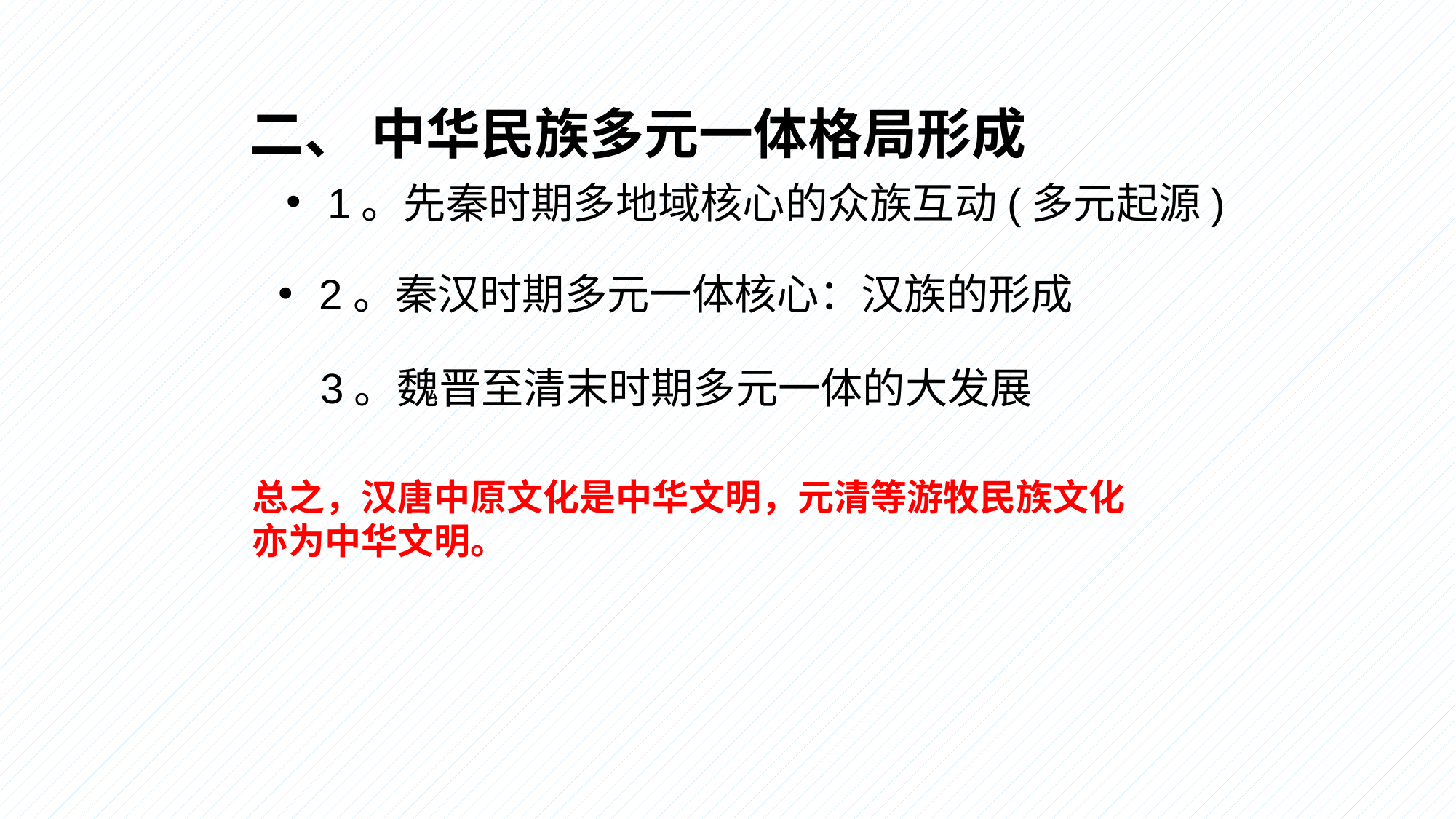

二、 中华民族多元一体格局形成
1。先秦时期多地域核心的众族互动(多元起源)
2。秦汉时期多元一体核心：汉族的形成

3。魏晋至清末时期多元一体的大发展
总之，汉唐中原文化是中华文明，元清等游牧民族文化亦为中华文明。